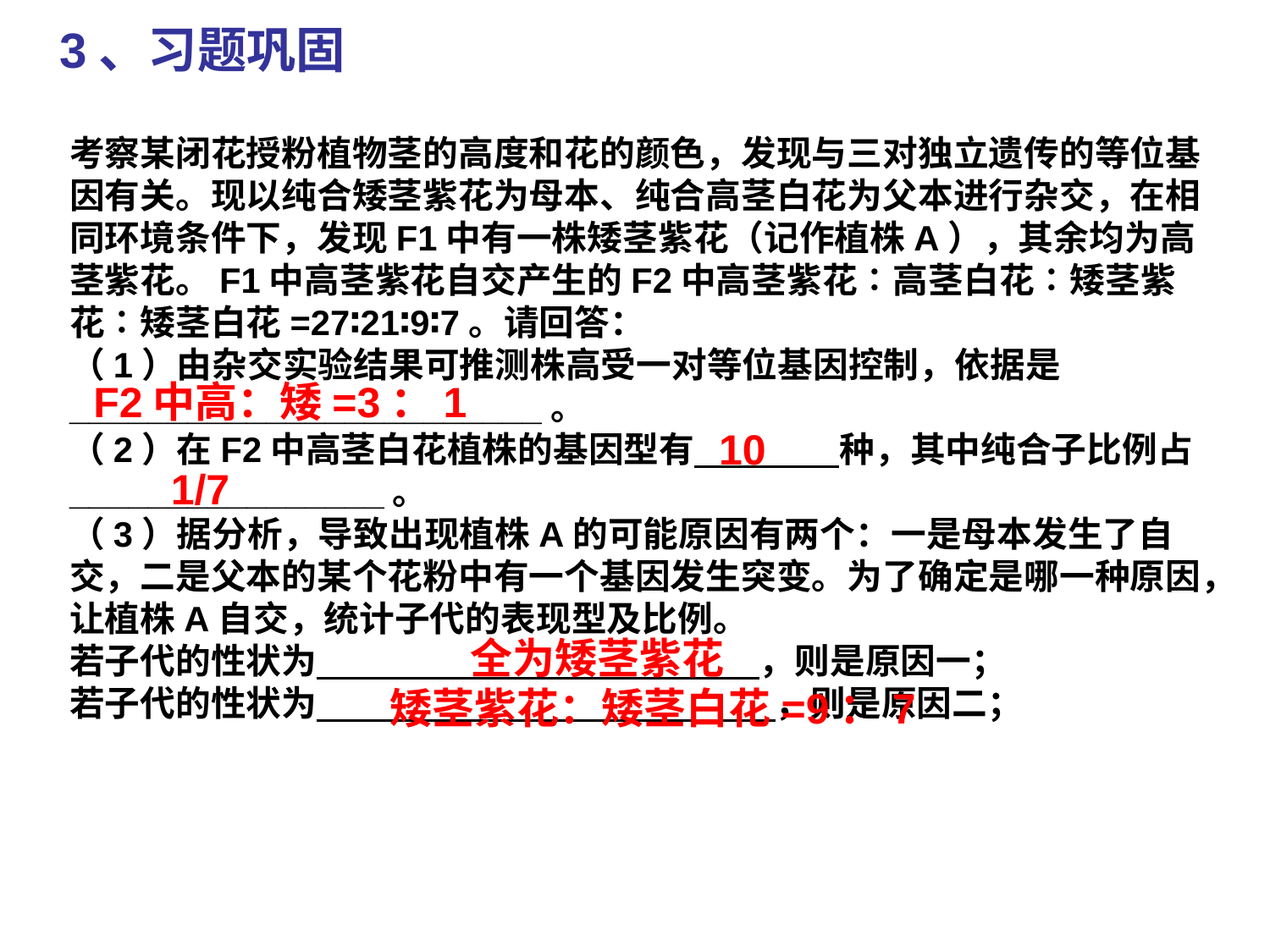

3、习题巩固
考察某闭花授粉植物茎的高度和花的颜色，发现与三对独立遗传的等位基因有关。现以纯合矮茎紫花为母本、纯合高茎白花为父本进行杂交，在相同环境条件下，发现F1中有一株矮茎紫花（记作植株A），其余均为高茎紫花。F1中高茎紫花自交产生的F2中高茎紫花∶高茎白花∶矮茎紫花∶矮茎白花=27∶21∶9∶7。请回答：
（1）由杂交实验结果可推测株高受一对等位基因控制，依据是________________________。
（2）在F2中高茎白花植株的基因型有                  种，其中纯合子比例占________________。
（3）据分析，导致出现植株A的可能原因有两个：一是母本发生了自交，二是父本的某个花粉中有一个基因发生突变。为了确定是哪一种原因，让植株A自交，统计子代的表现型及比例。
若子代的性状为                                                       ，则是原因一；
若子代的性状为                                                         ，则是原因二；

F2中高：矮=3：1
10
1/7
全为矮茎紫花
矮茎紫花：矮茎白花=9：7